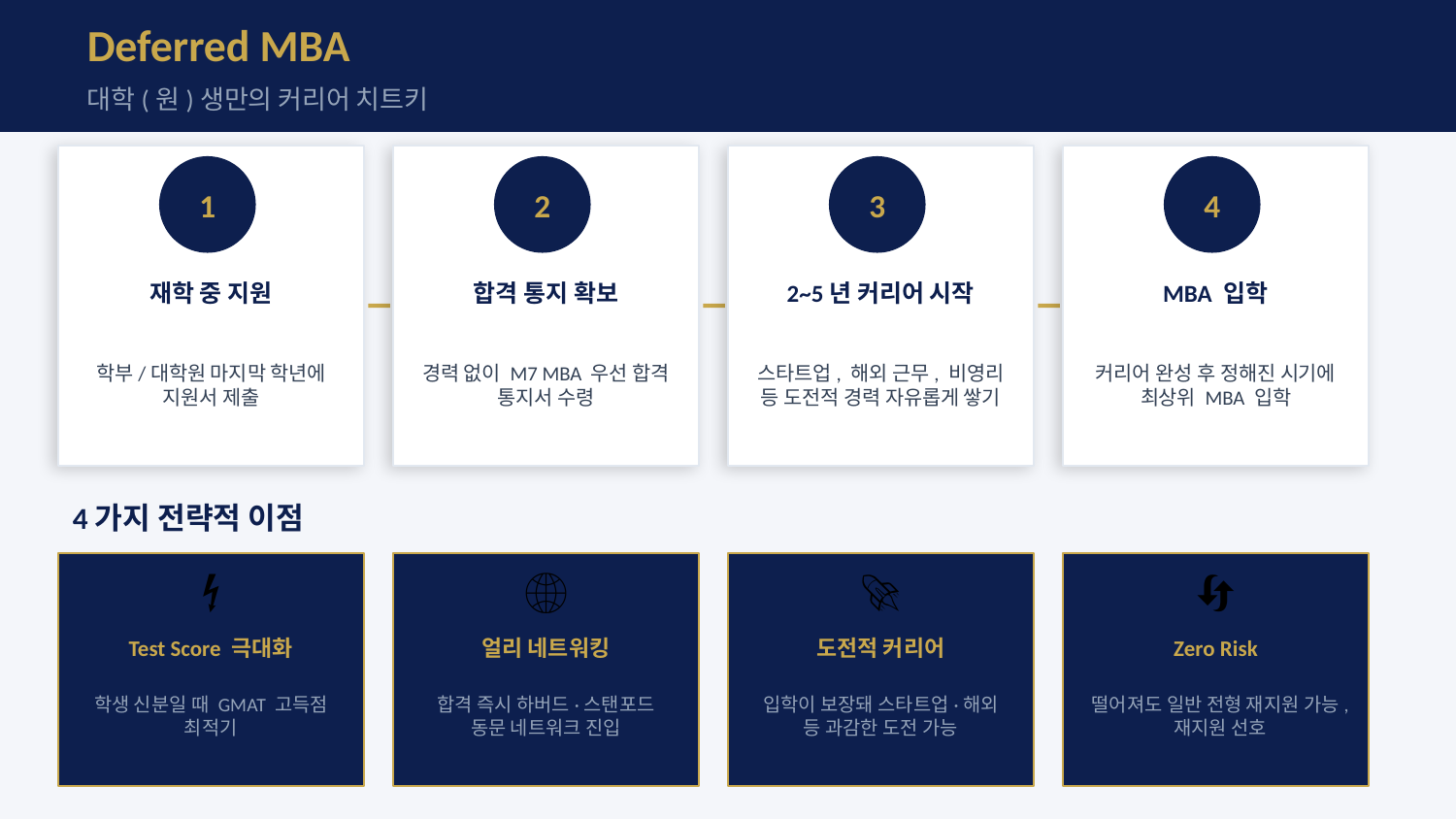

Deferred MBA
대학(원)생만의 커리어 치트키

1

2

3

4
재학 중 지원
합격 통지 확보
2~5년 커리어 시작
MBA 입학

학부/대학원 마지막 학년에 지원서 제출
경력 없이 M7 MBA 우선 합격 통지서 수령
스타트업, 해외 근무, 비영리 등 도전적 경력 자유롭게 쌓기
커리어 완성 후 정해진 시기에 최상위 MBA 입학
4가지 전략적 이점

⚡
🌐
🚀
🔄
Test Score 극대화
얼리 네트워킹
도전적 커리어
Zero Risk
학생 신분일 때 GMAT 고득점 최적기
합격 즉시 하버드·스탠포드 동문 네트워크 진입
입학이 보장돼 스타트업·해외 등 과감한 도전 가능
떨어져도 일반 전형 재지원 가능, 재지원 선호